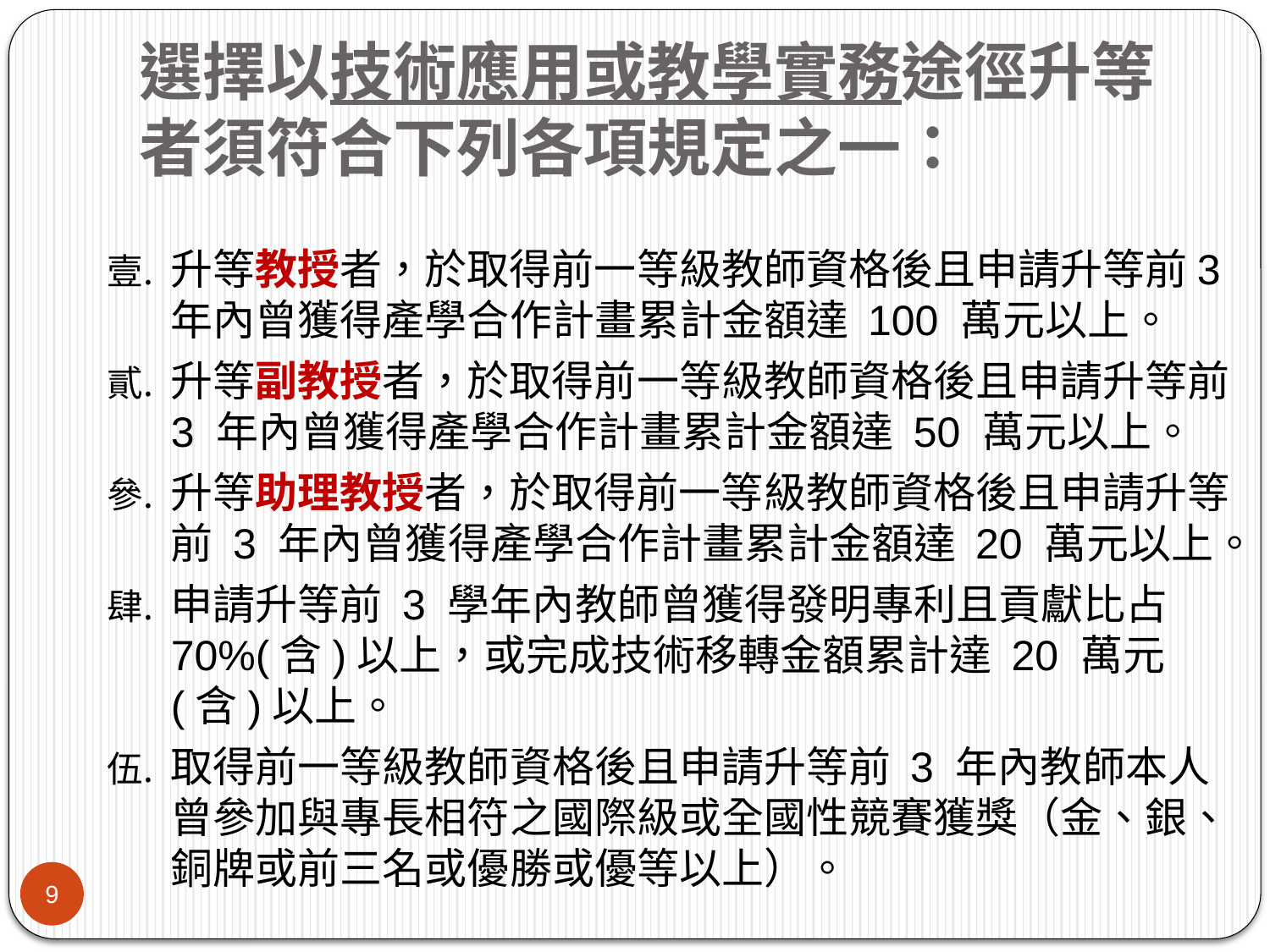

# 選擇以技術應用或教學實務途徑升等者須符合下列各項規定之一：
升等教授者，於取得前一等級教師資格後且申請升等前3 年內曾獲得產學合作計畫累計金額達 100 萬元以上。
升等副教授者，於取得前一等級教師資格後且申請升等前 3 年內曾獲得產學合作計畫累計金額達 50 萬元以上。
升等助理教授者，於取得前一等級教師資格後且申請升等前 3 年內曾獲得產學合作計畫累計金額達 20 萬元以上。
申請升等前 3 學年內教師曾獲得發明專利且貢獻比占 70%(含)以上，或完成技術移轉金額累計達 20 萬元(含)以上。
取得前一等級教師資格後且申請升等前 3 年內教師本人曾參加與專長相符之國際級或全國性競賽獲獎（金、銀、銅牌或前三名或優勝或優等以上）。
9